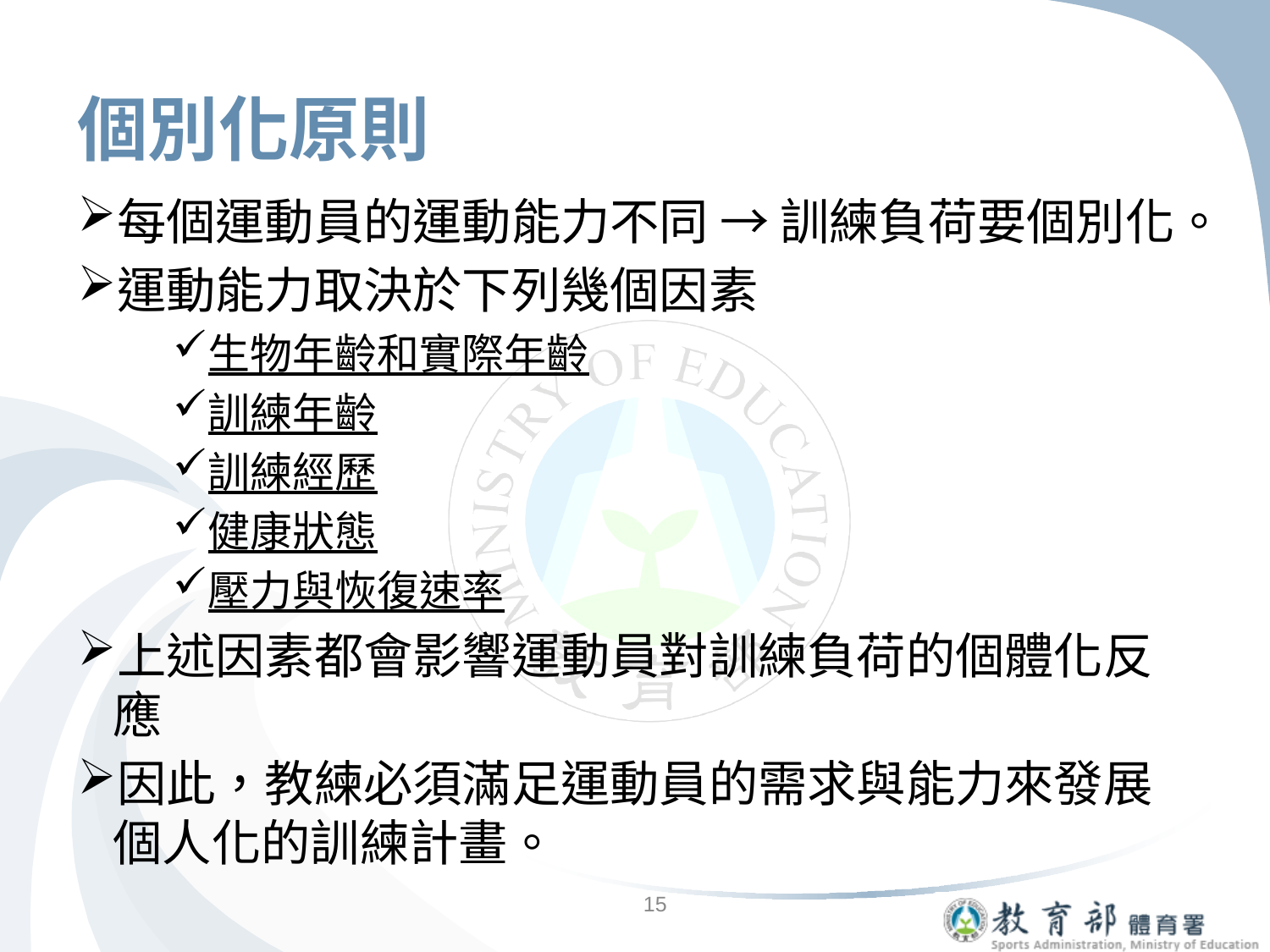

# 個別化原則
每個運動員的運動能力不同 → 訓練負荷要個別化。
運動能力取決於下列幾個因素
生物年齡和實際年齡
訓練年齡
訓練經歷
健康狀態
壓力與恢復速率
上述因素都會影響運動員對訓練負荷的個體化反應
因此，教練必須滿足運動員的需求與能力來發展個人化的訓練計畫。
15